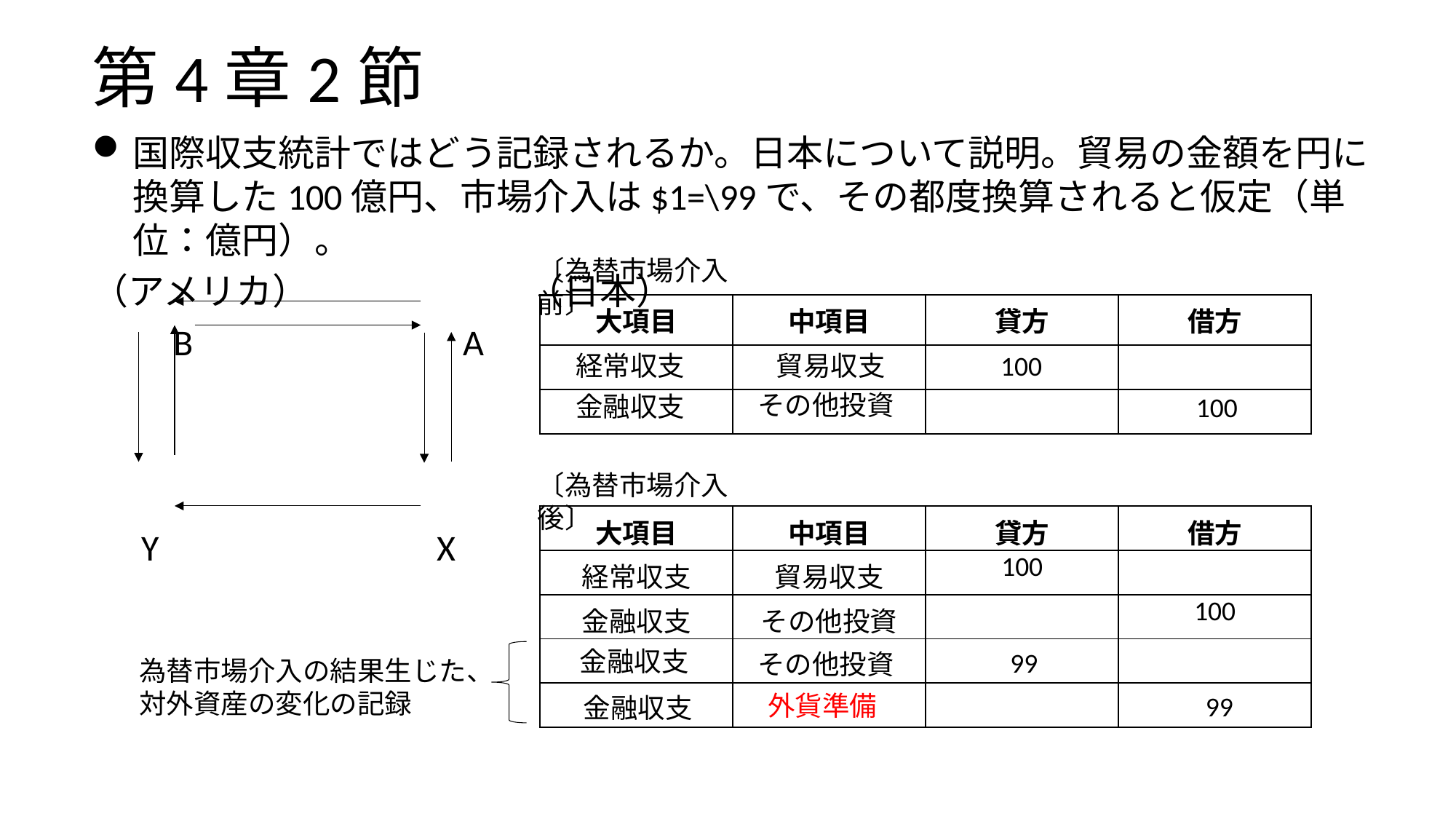

# 第4章2節
国際収支統計ではどう記録されるか。日本について説明。貿易の金額を円に換算した100億円、市場介入は$1=\99で、その都度換算されると仮定（単位：億円）。
（アメリカ）　　　　　　（日本）
　　B                                 A

      Y                                  X

〔為替市場介入前〕
| 大項目 | 中項目 | 貸方 | 借方 |
| --- | --- | --- | --- |
|  |  |  |  |
|  |  |  |  |
経常収支
貿易収支
100
その他投資
金融収支
100
〔為替市場介入後〕
| 大項目 | 中項目 | 貸方 | 借方 |
| --- | --- | --- | --- |
| 経常収支 | 貿易収支 | 100 |  |
| 金融収支 | その他投資 |  | 100 |
|  |  |  |  |
|  |  |  |  |
金融収支
99

その他投資
為替市場介入の結果生じた、
対外資産の変化の記録
外貨準備
99
金融収支